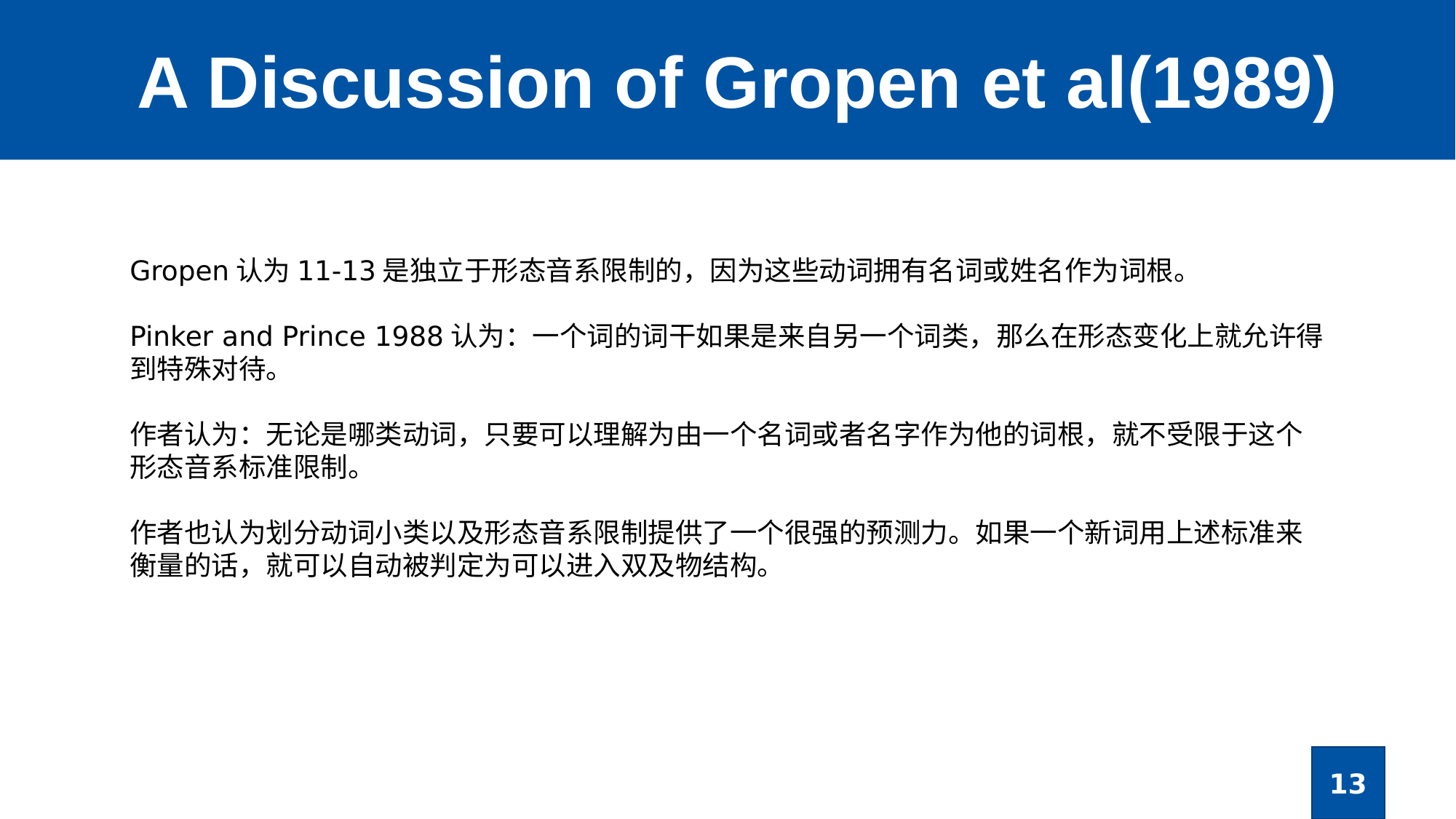

A Discussion of Gropen et al(1989)
Gropen认为11-13是独立于形态音系限制的，因为这些动词拥有名词或姓名作为词根。

Pinker and Prince 1988认为：一个词的词干如果是来自另一个词类，那么在形态变化上就允许得到特殊对待。

作者认为：无论是哪类动词，只要可以理解为由一个名词或者名字作为他的词根，就不受限于这个形态音系标准限制。

作者也认为划分动词小类以及形态音系限制提供了一个很强的预测力。如果一个新词用上述标准来衡量的话，就可以自动被判定为可以进入双及物结构。

13